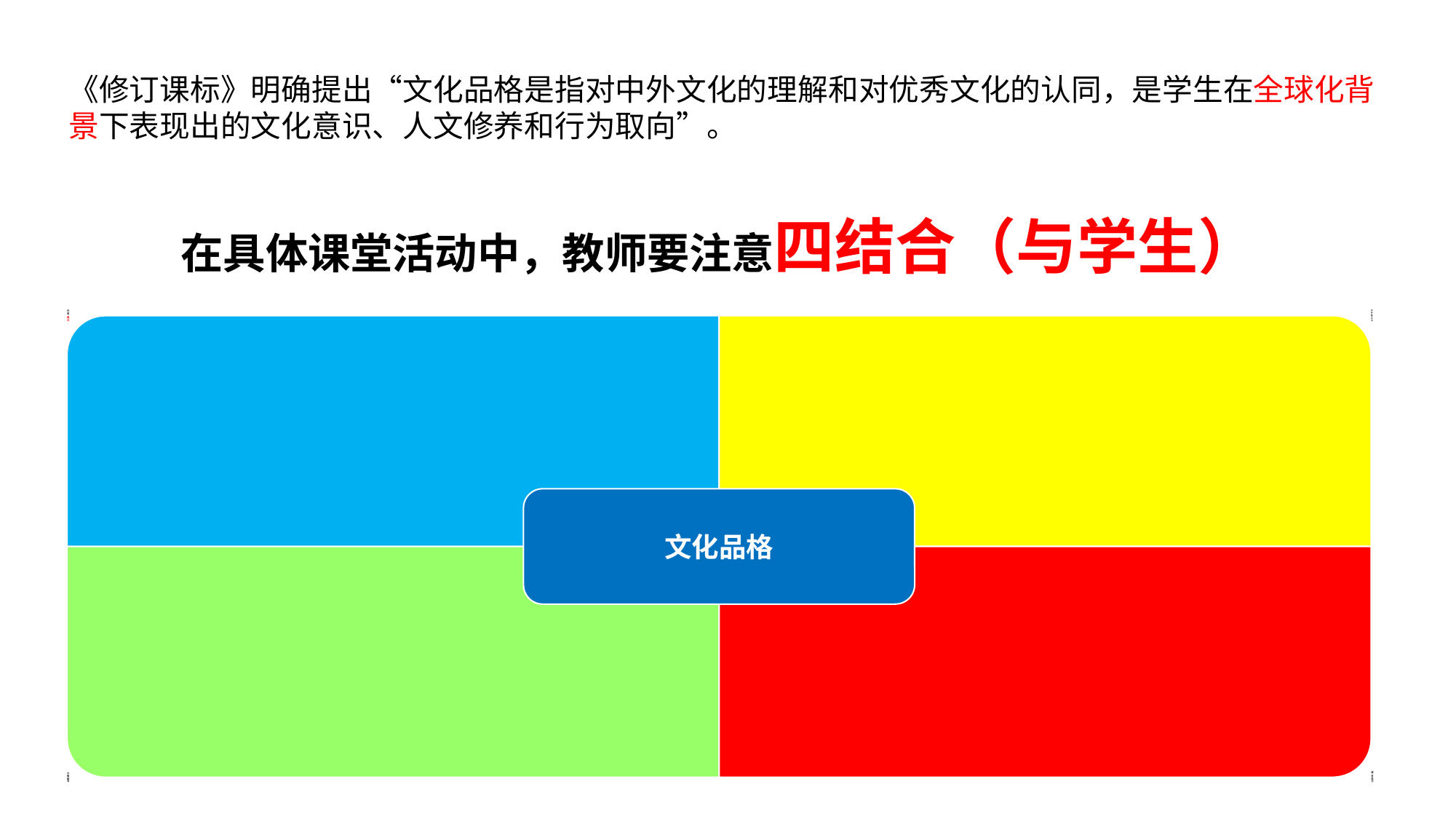

《修订课标》明确提出“文化品格是指对中外文化的理解和对优秀文化的认同，是学生在全球化背景下表现出的文化意识、人文修养和行为取向”。
在具体课堂活动中，教师要注意四结合（与学生）
文化品格
已有图式
实际社会生活
心智能力
语言学习